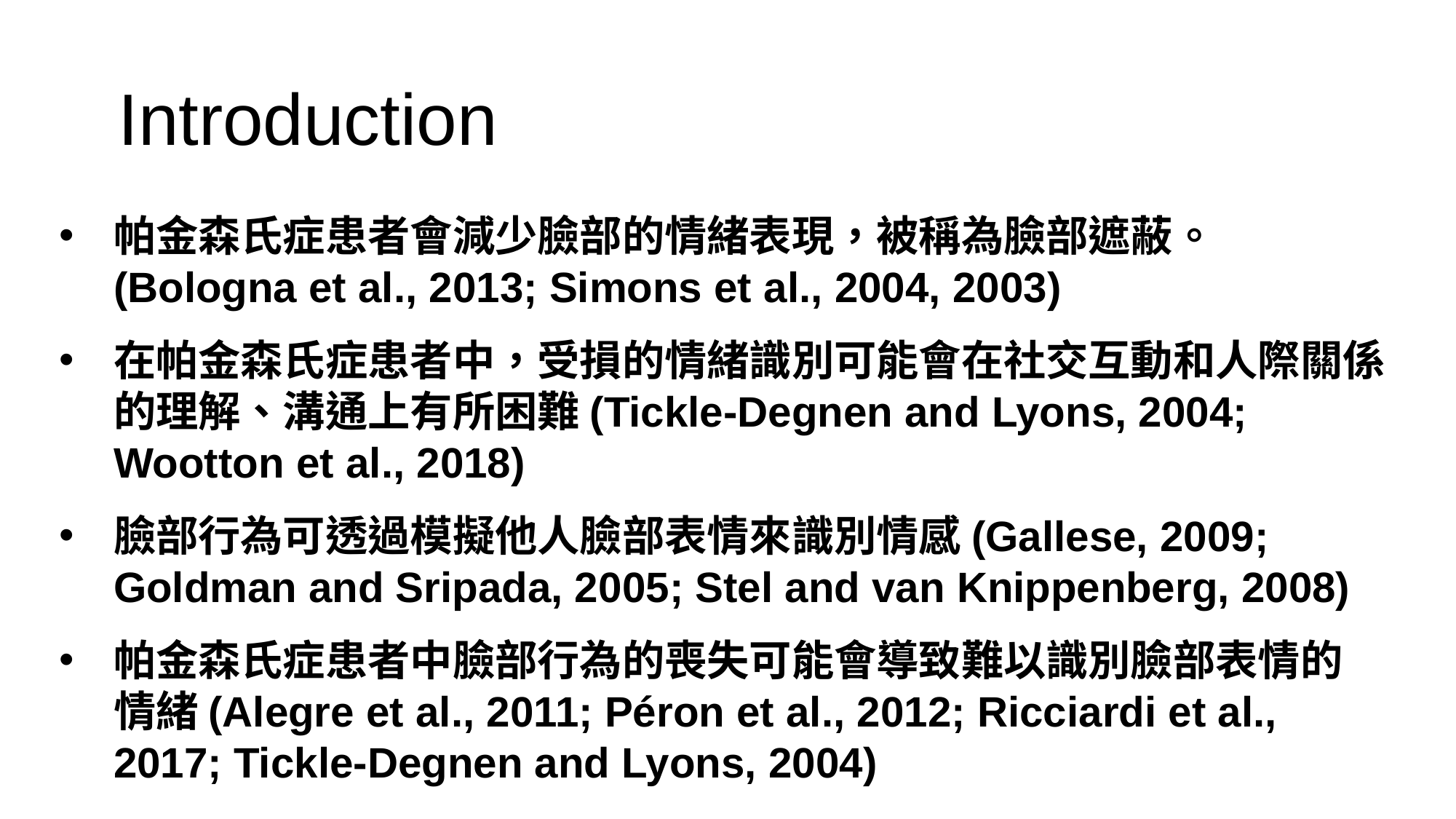

Introduction
帕金森氏症患者會減少臉部的情緒表現，被稱為臉部遮蔽。(Bologna et al., 2013; Simons et al., 2004, 2003)
在帕金森氏症患者中，受損的情緒識別可能會在社交互動和人際關係的理解、溝通上有所困難(Tickle-Degnen and Lyons, 2004; Wootton et al., 2018)
臉部行為可透過模擬他人臉部表情來識別情感(Gallese, 2009; Goldman and Sripada, 2005; Stel and van Knippenberg, 2008)
帕金森氏症患者中臉部行為的喪失可能會導致難以識別臉部表情的情緒(Alegre et al., 2011; Péron et al., 2012; Ricciardi et al., 2017; Tickle-Degnen and Lyons, 2004)